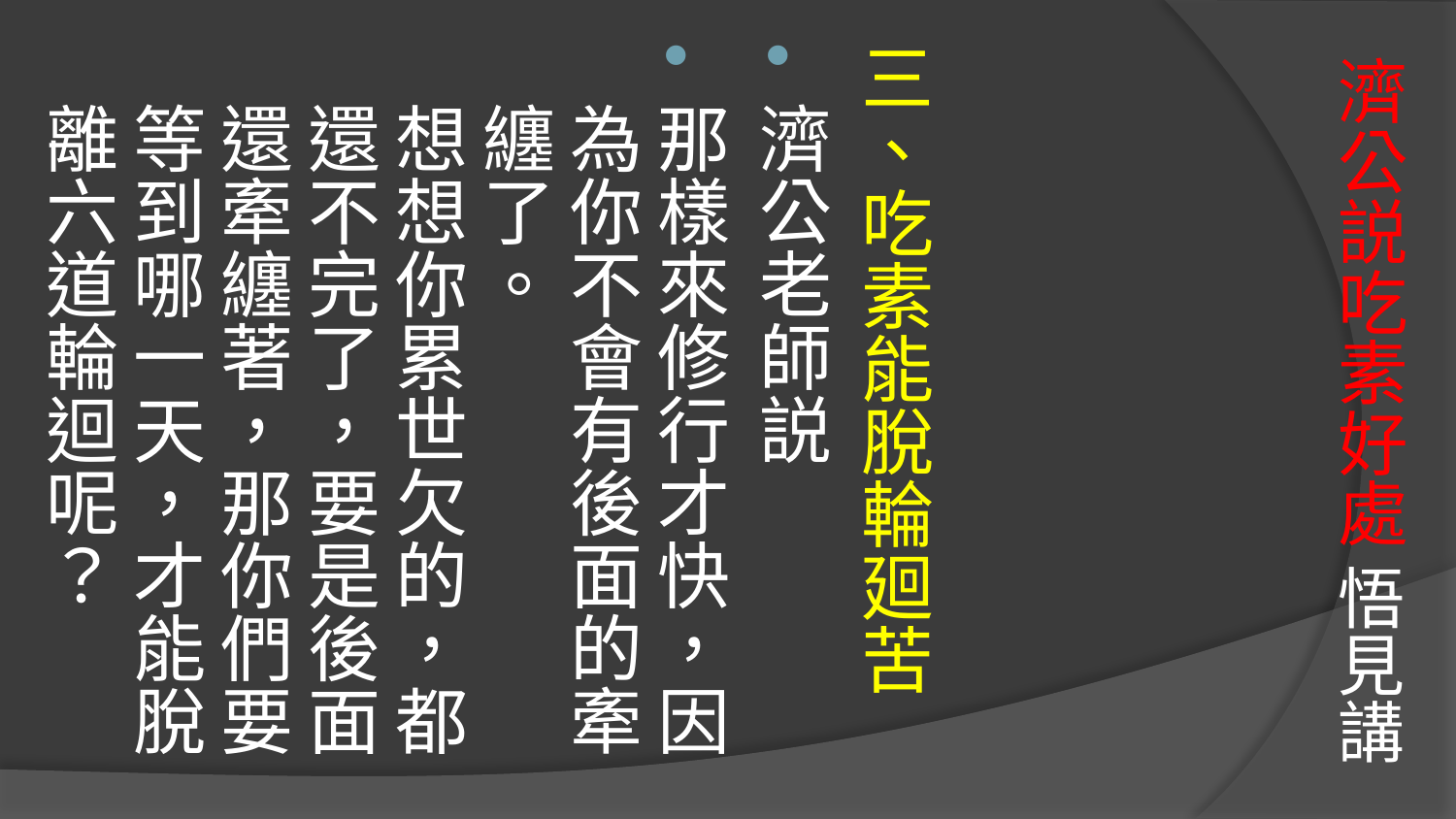

三、吃素能脫輪廻苦
濟公老師説
那樣來修行才快，因為你不會有後面的牽纏了。
想想你累世欠的，都還不完了，要是後面還牽纏著，那你們要等到哪一天，才能脫離六道輪迴呢？
# 濟公説吃素好處 悟見講